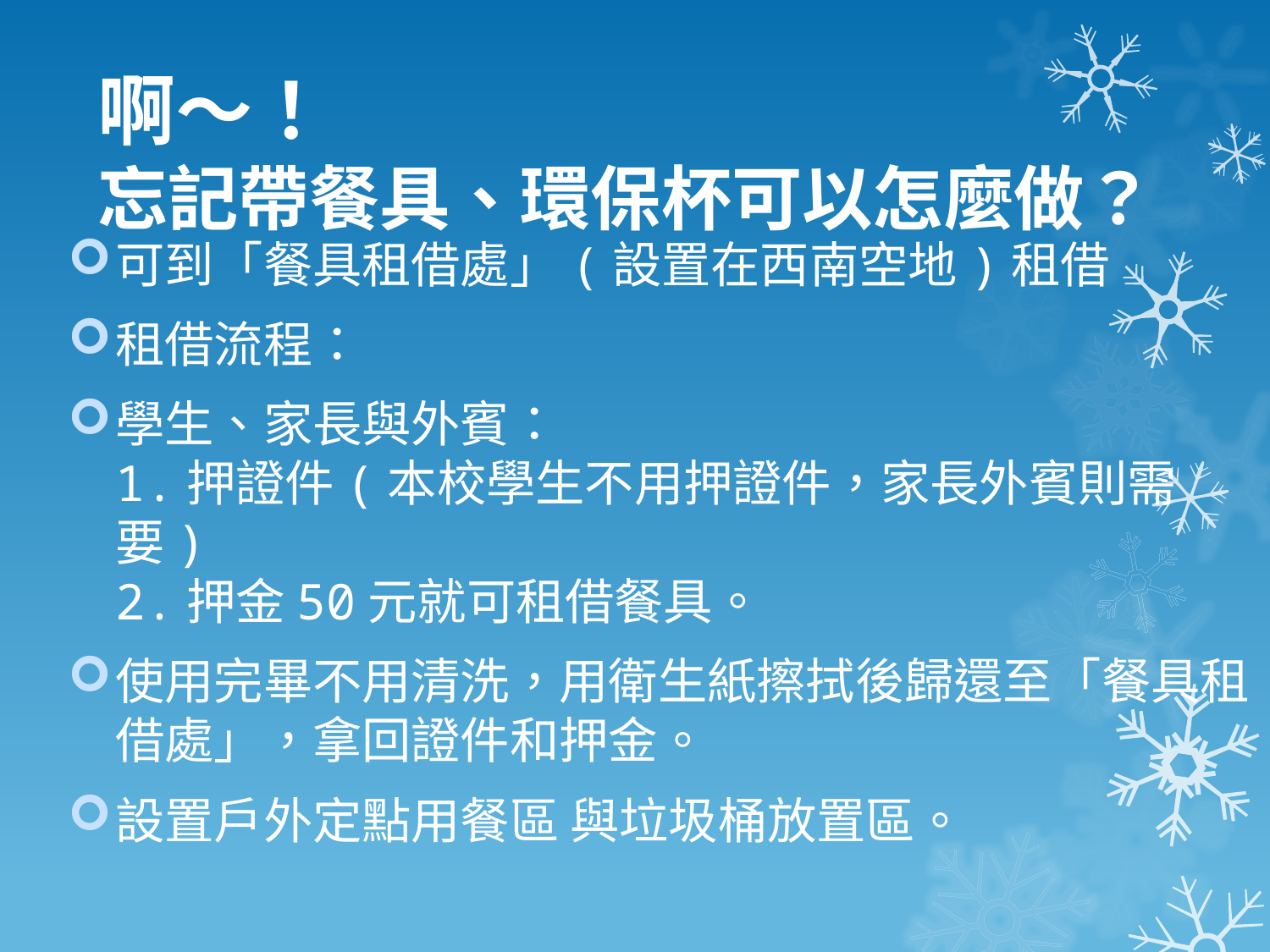

# 啊～！ 忘記帶餐具、環保杯可以怎麼做？
可到「餐具租借處」(設置在西南空地)租借
租借流程：
學生、家長與外賓：
1.押證件(本校學生不用押證件，家長外賓則需要)
2.押金50元就可租借餐具。
使用完畢不用清洗，用衛生紙擦拭後歸還至「餐具租借處」，拿回證件和押金。
設置戶外定點用餐區 與垃圾桶放置區。